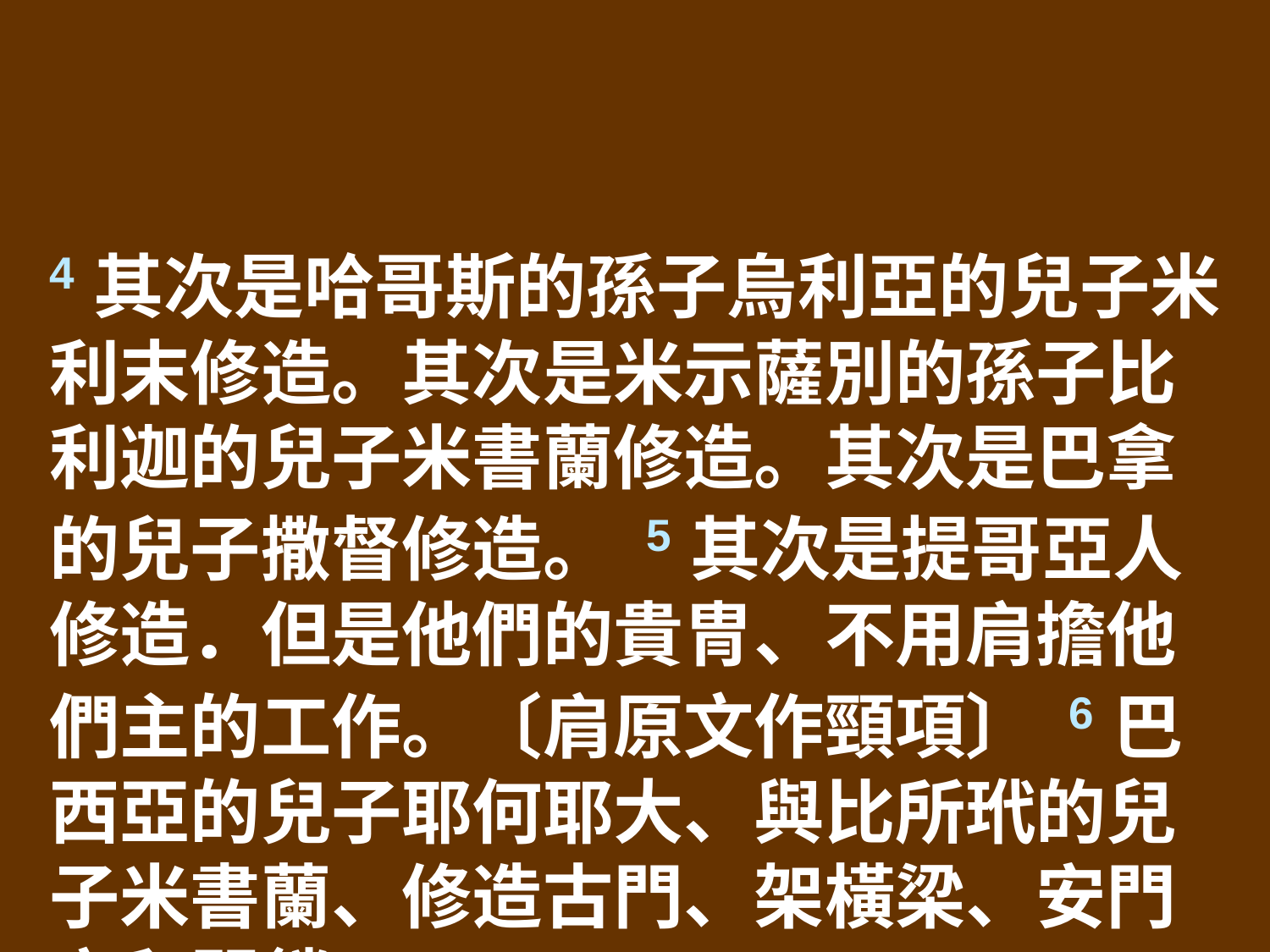

4其次是哈哥斯的孫子烏利亞的兒子米利末修造。其次是米示薩別的孫子比利迦的兒子米書蘭修造。其次是巴拿的兒子撒督修造。 5其次是提哥亞人修造．但是他們的貴冑、不用肩擔他們主的工作。〔肩原文作頸項〕 6巴西亞的兒子耶何耶大、與比所玳的兒子米書蘭、修造古門、架橫梁、安門扇和閂鎖。